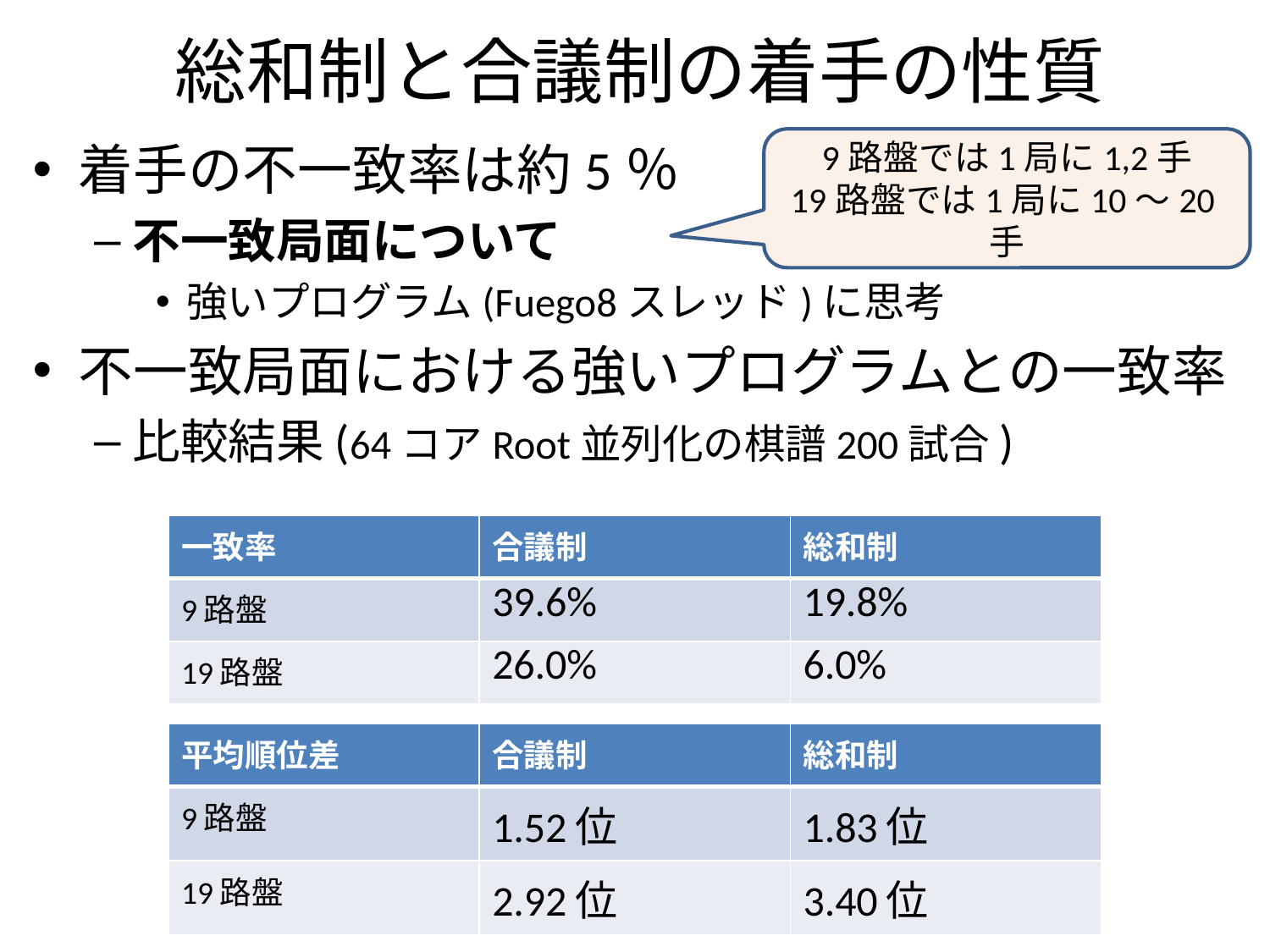

# 総和制と合議制の着手の性質
着手の不一致率は約5％
不一致局面について
強いプログラム(Fuego8スレッド)に思考
不一致局面における強いプログラムとの一致率
比較結果(64コアRoot並列化の棋譜200試合)
9路盤では1局に1,2手
19路盤では1局に10～20手
| 一致率 | 合議制 | 総和制 |
| --- | --- | --- |
| 9路盤 | 39.6% | 19.8% |
| 19路盤 | 26.0% | 6.0% |
| 平均順位差 | 合議制 | 総和制 |
| --- | --- | --- |
| 9路盤 | 1.52位 | 1.83位 |
| 19路盤 | 2.92位 | 3.40位 |